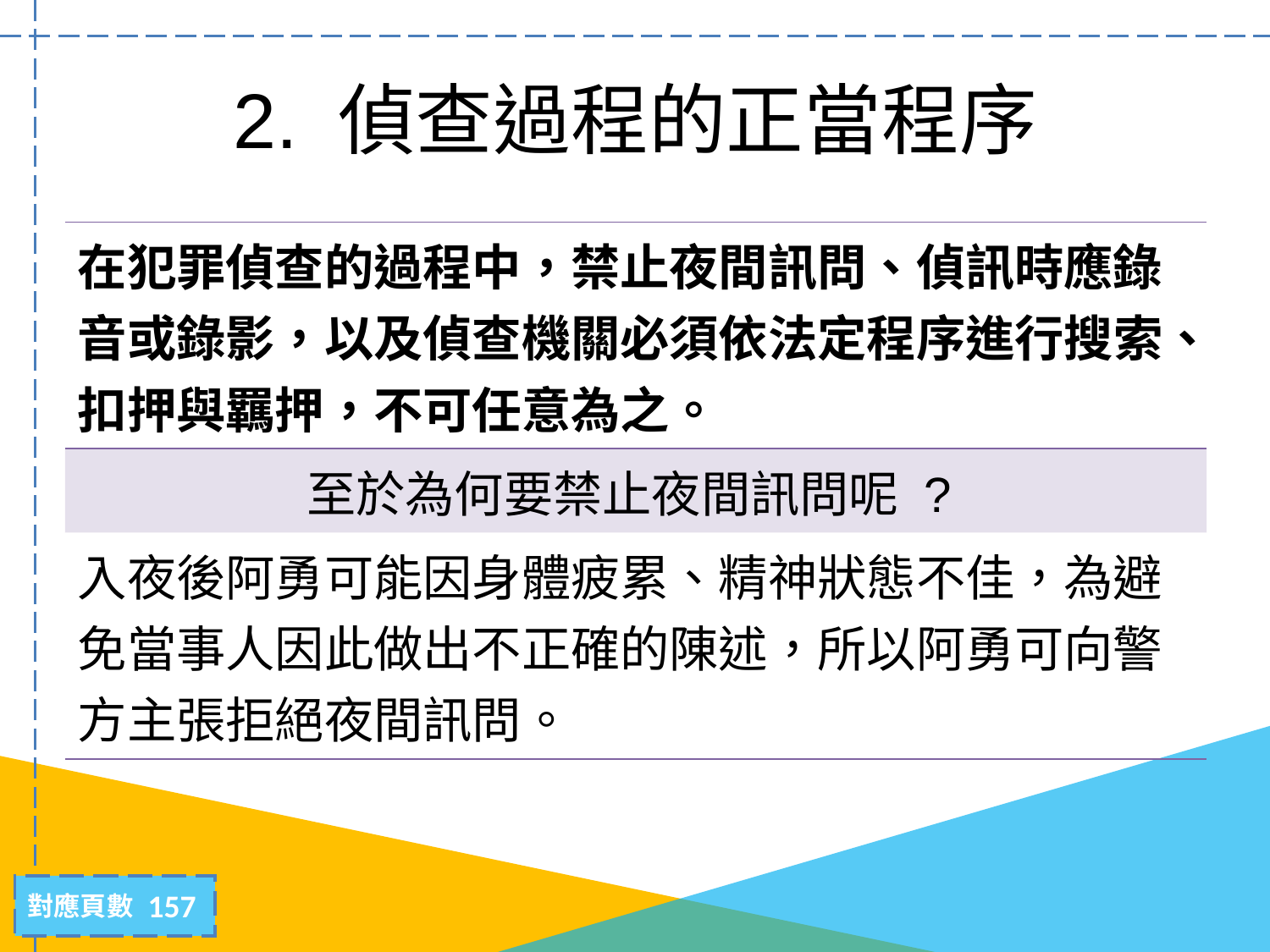

# 2. 偵查過程的正當程序
| 在犯罪偵查的過程中，禁止夜間訊問、偵訊時應錄音或錄影，以及偵查機關必須依法定程序進行搜索、扣押與羈押，不可任意為之。 |
| --- |
| 至於為何要禁止夜間訊問呢 ? |
| 入夜後阿勇可能因身體疲累、精神狀態不佳，為避免當事人因此做出不正確的陳述，所以阿勇可向警方主張拒絕夜間訊問。 |
157